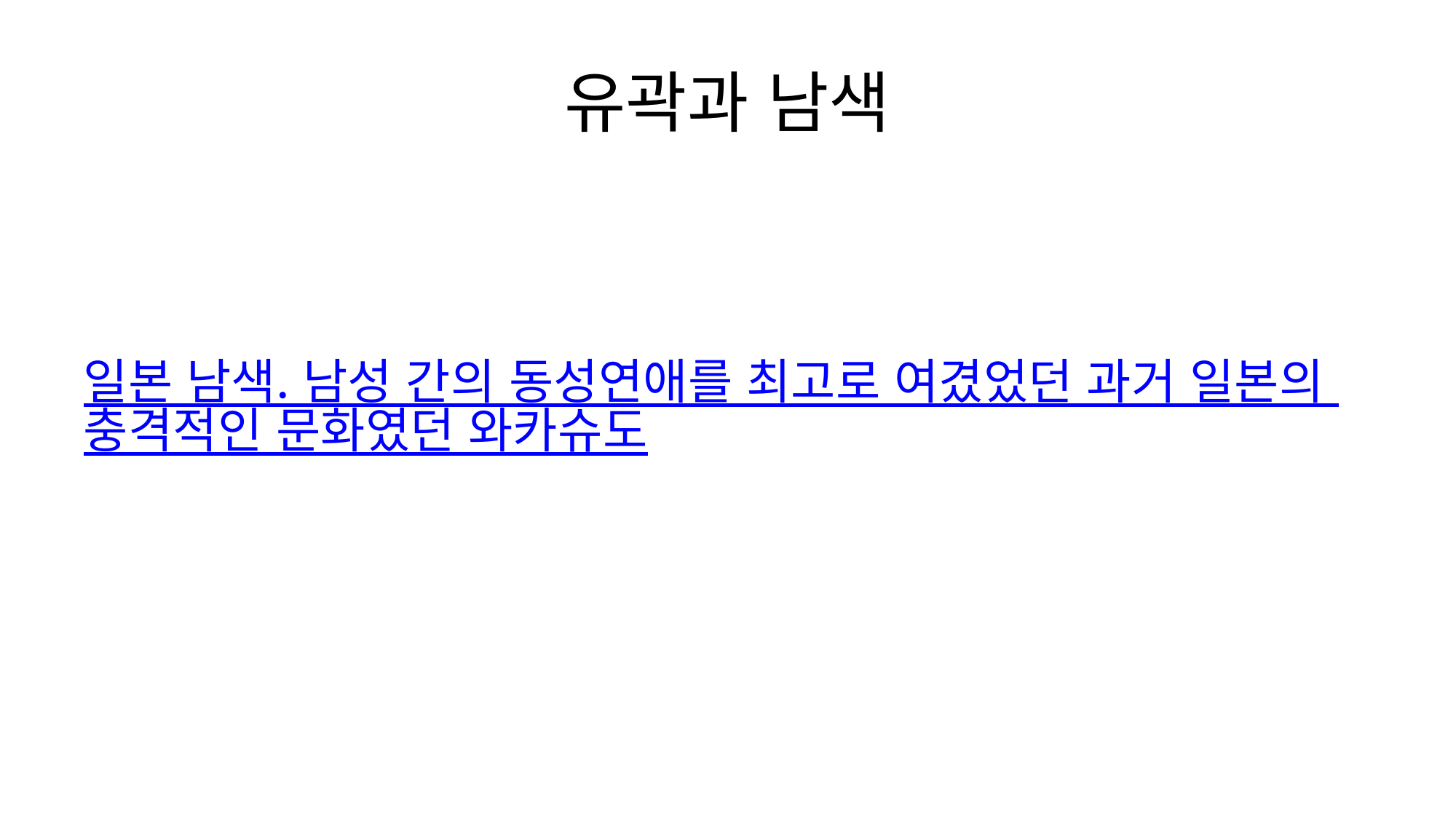

# 유곽과 남색
일본 남색. 남성 간의 동성연애를 최고로 여겼었던 과거 일본의 충격적인 문화였던 와카슈도